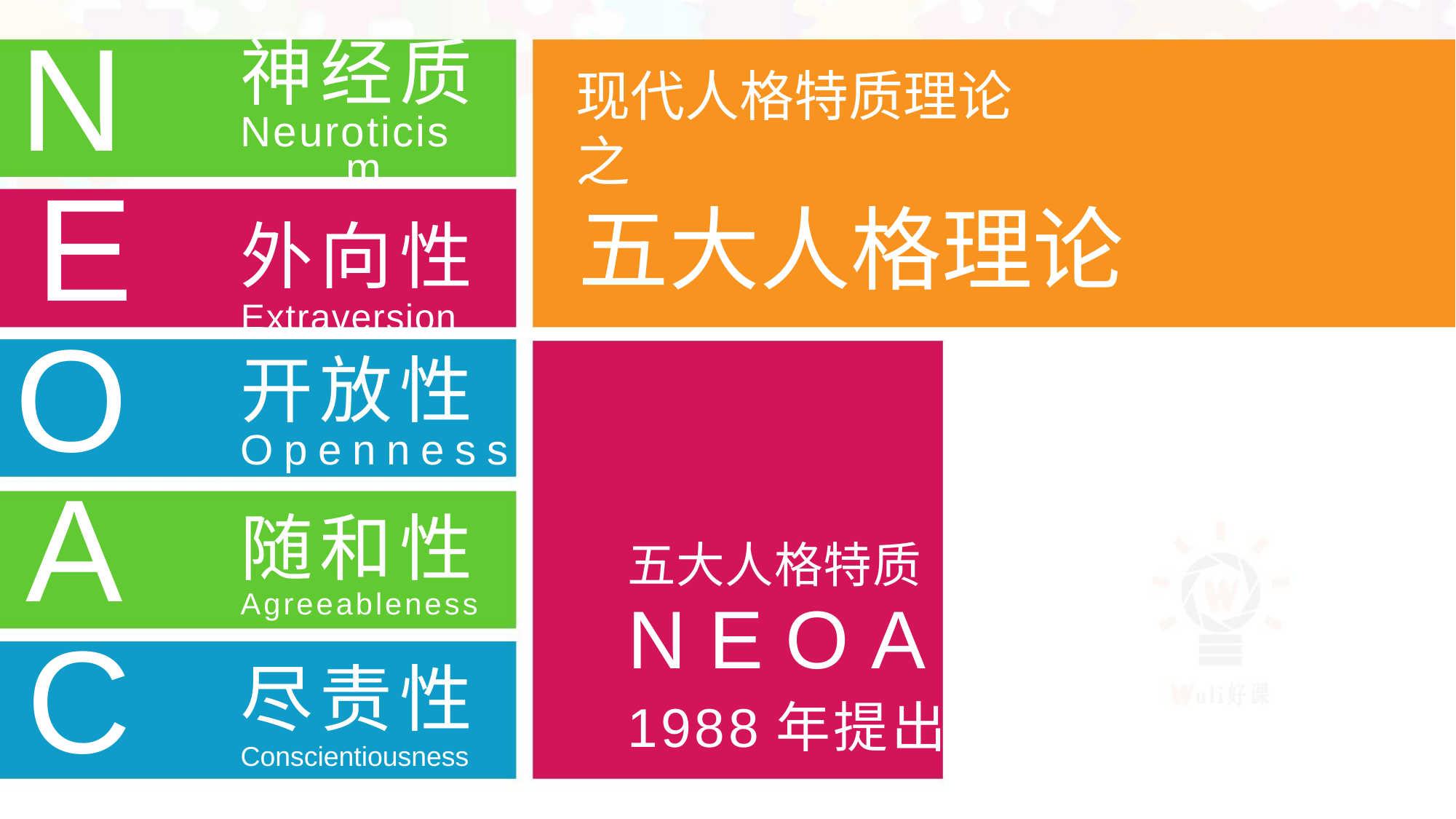

N
E
O
A
C
神经质
Neuroticis
m
现代人格特质理论
之
外向性 五大人格理论
Extraversion
开放性
O p e n n e s s
随和性
Agreeableness
五大人格特质
N E O A C
尽责性
1988年提出
Conscientiousness